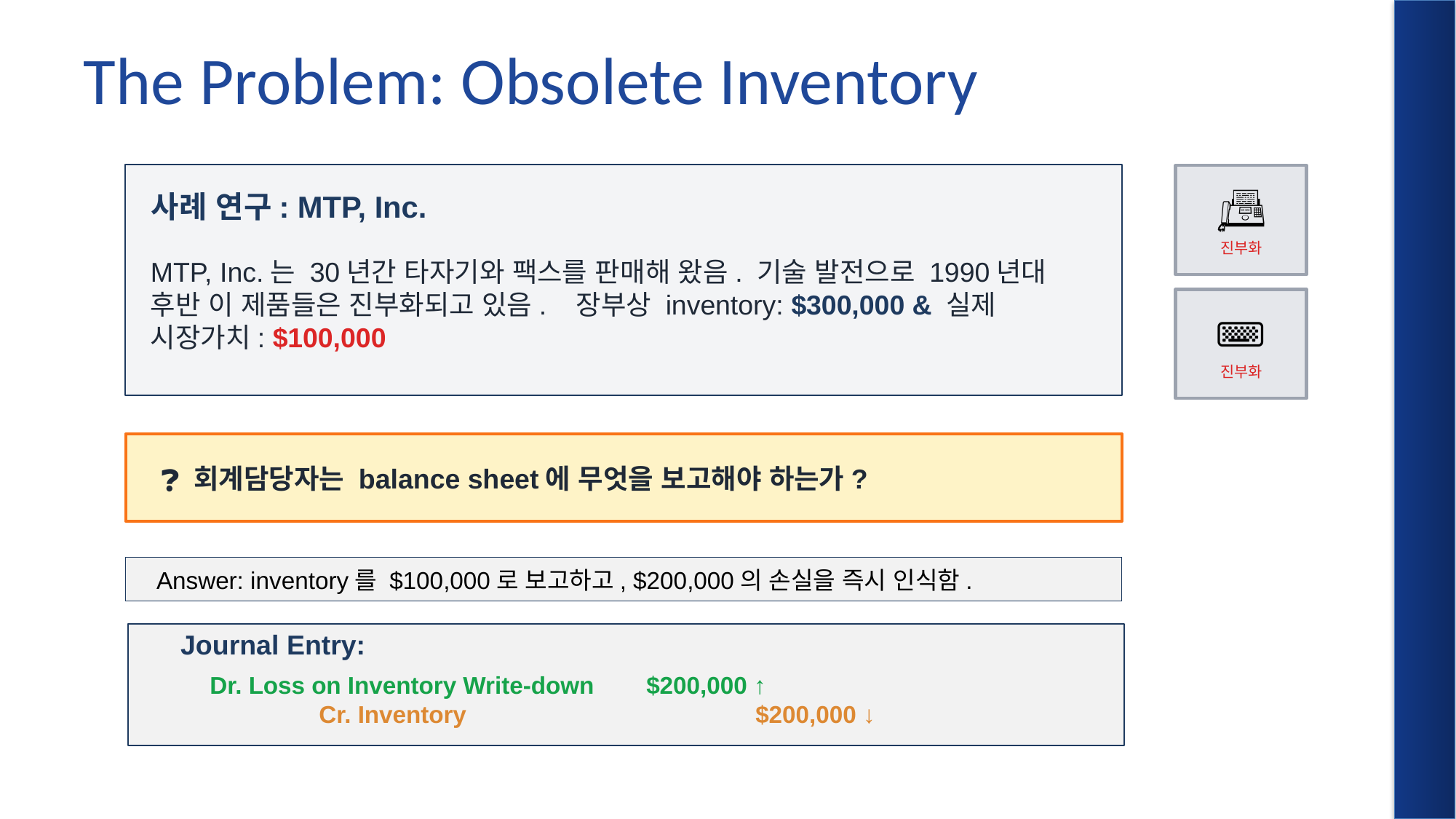

# The Problem: Obsolete Inventory

📠
진부화

⌨️
진부화
사례 연구: MTP, Inc.
MTP, Inc.는 30년간 타자기와 팩스를 판매해 왔음. 기술 발전으로 1990년대 후반 이 제품들은 진부화되고 있음.   장부상 inventory: $300,000 & 실제 시장가치: $100,000

❓ 회계담당자는 balance sheet에 무엇을 보고해야 하는가?
   Answer: inventory를 $100,000로 보고하고, $200,000의 손실을 즉시 인식함.

Journal Entry:
Dr. Loss on Inventory Write-down 	$200,000 ↑
      	Cr. Inventory 			$200,000 ↓